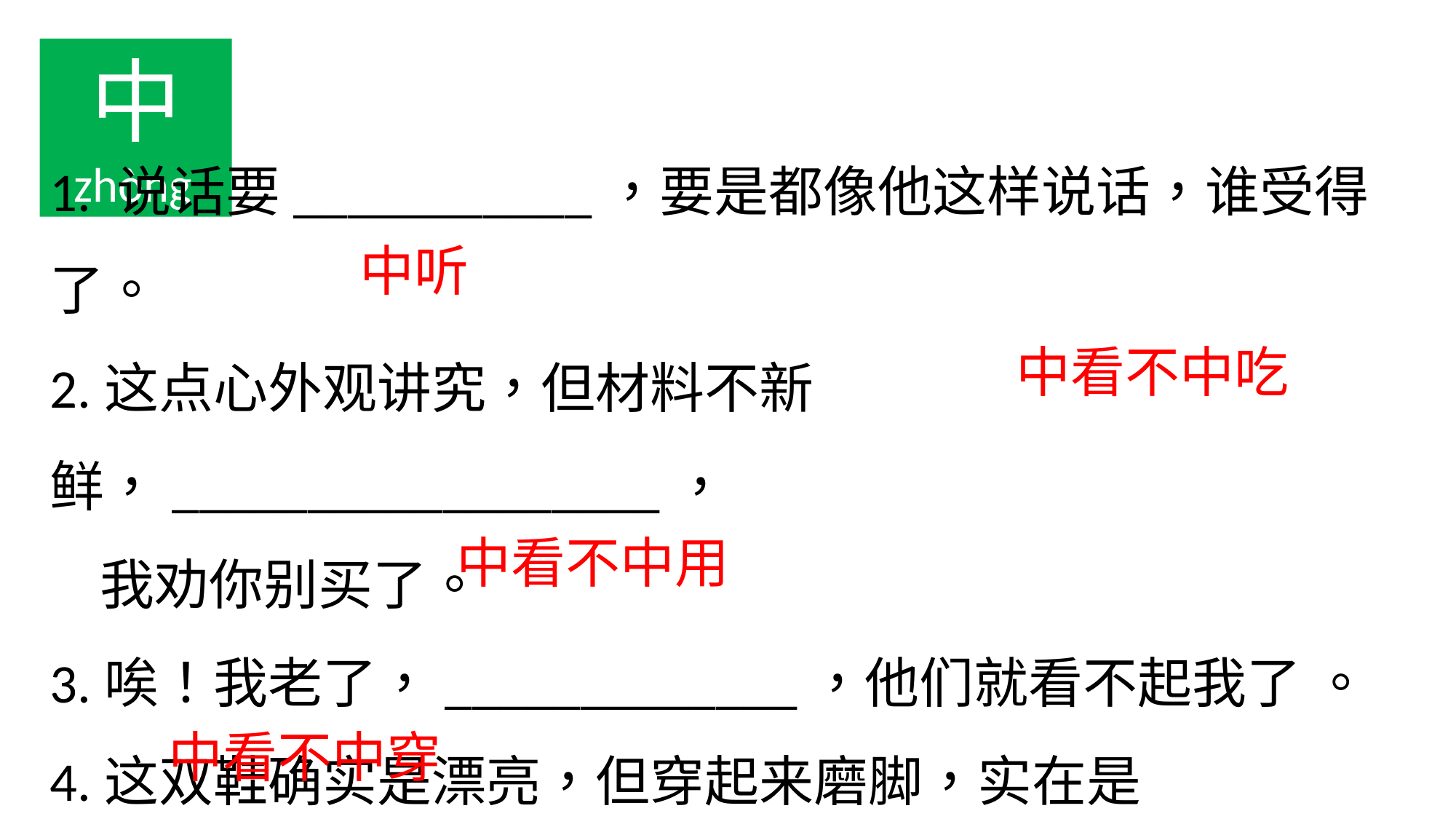

中
zhòng
1. 说话要___________，要是都像他这样说话，谁受得了。
2.这点心外观讲究，但材料不新鲜，__________________，
   我劝你别买了。
3.唉！我老了，_____________，他们就看不起我了 。
4.这双鞋确实是漂亮，但穿起来磨脚，实在是
    _______________。
中听
中看不中吃
中看不中用
中看不中穿